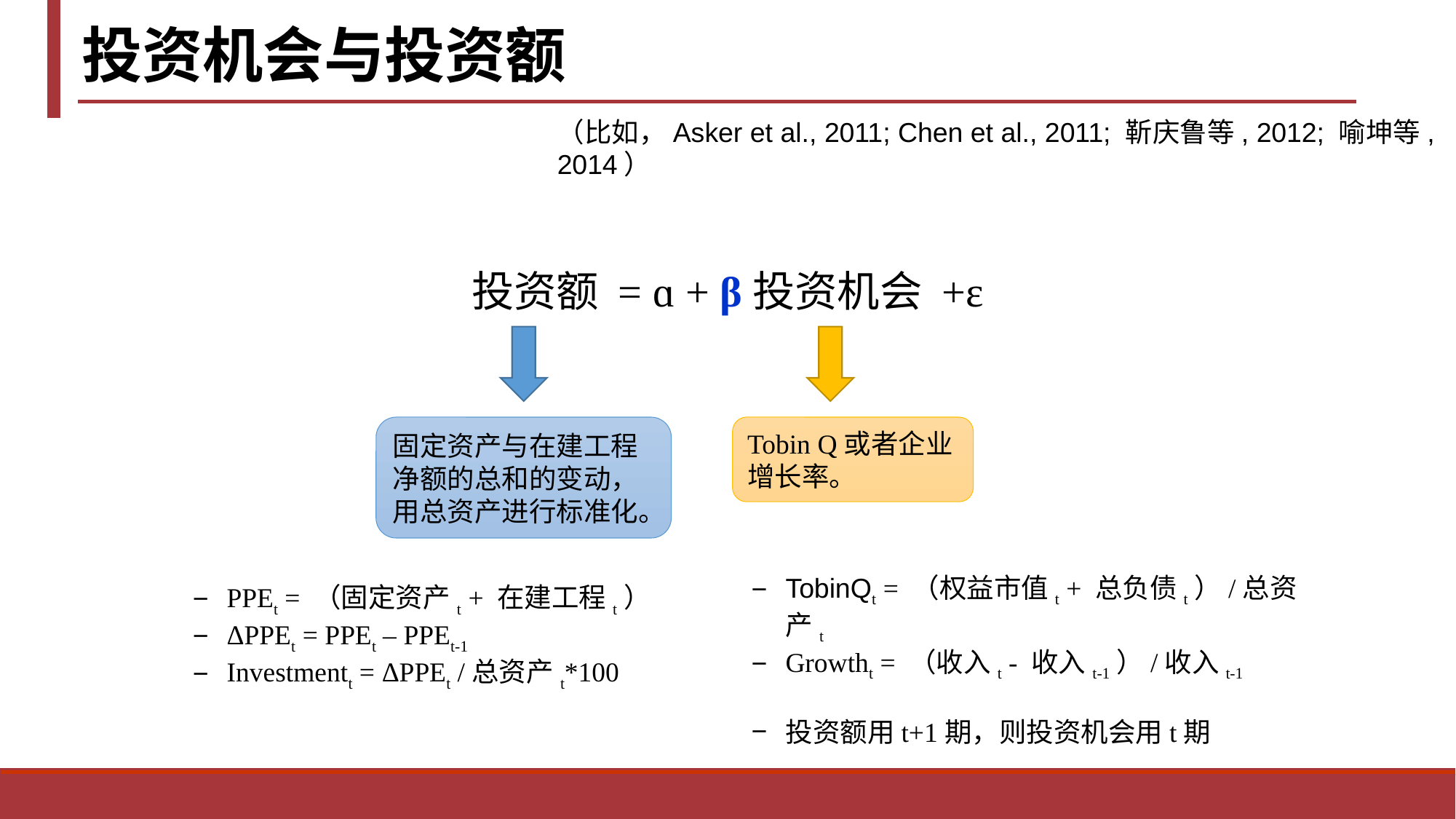

投资机会与投资额
（比如，Asker et al., 2011; Chen et al., 2011; 靳庆鲁等, 2012; 喻坤等,2014）
投资额 = ɑ + β投资机会 +ε

固定资产与在建工程净额的总和的变动，用总资产进行标准化。
Tobin Q或者企业增长率。
TobinQt = （权益市值t + 总负债t）/总资产t
Growtht = （收入t - 收入t-1）/收入t-1

投资额用t+1期，则投资机会用t期
PPEt = （固定资产t + 在建工程t）
ΔPPEt = PPEt – PPEt-1
Investmentt = ΔPPEt /总资产t*100